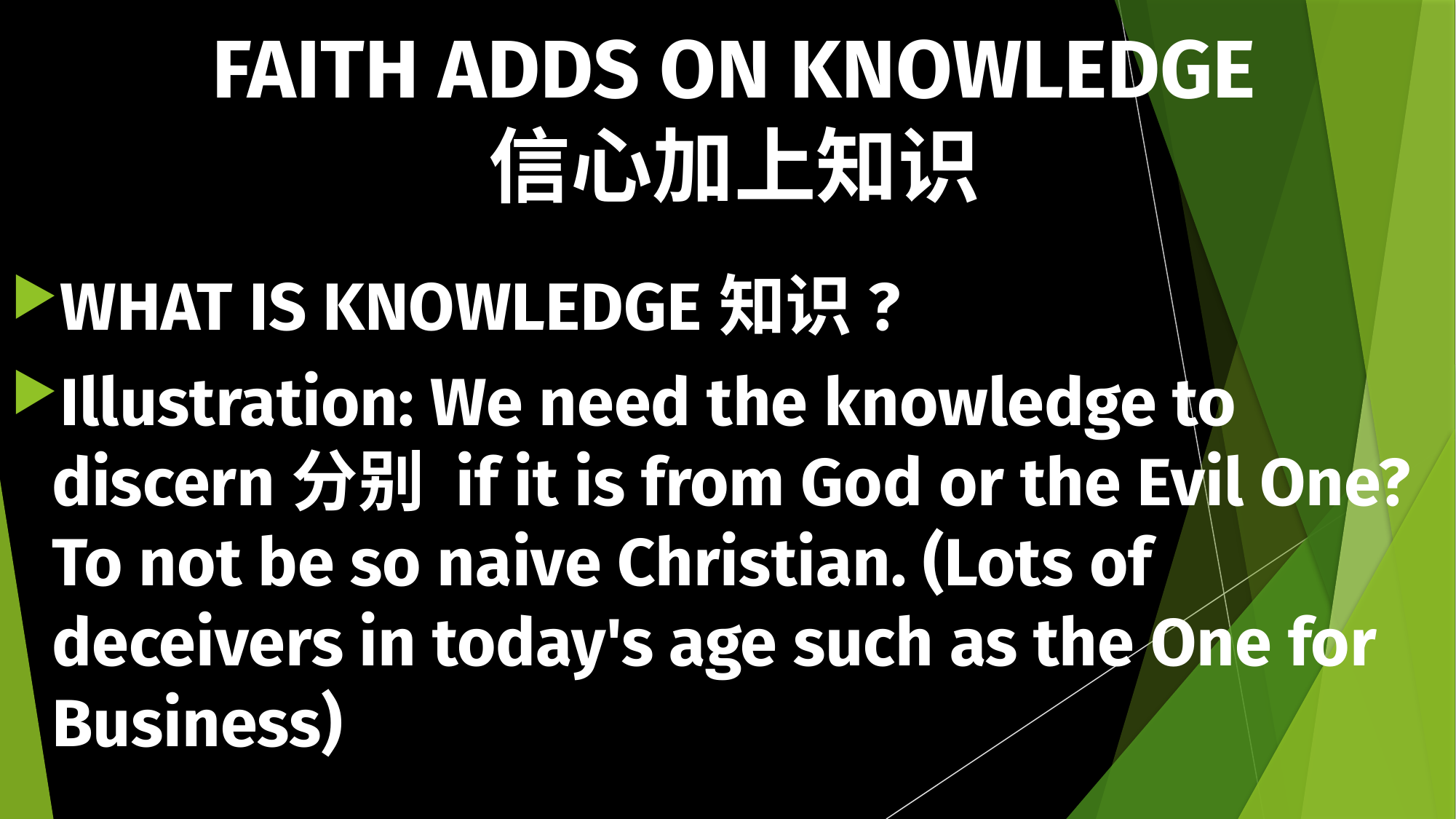

# FAITH ADDS ON KNOWLEDGE 信心加上知识
WHAT IS KNOWLEDGE知识?
Illustration: We need the knowledge to discern分别 if it is from God or the Evil One? To not be so naive Christian. (Lots of deceivers in today's age such as the One for Business)